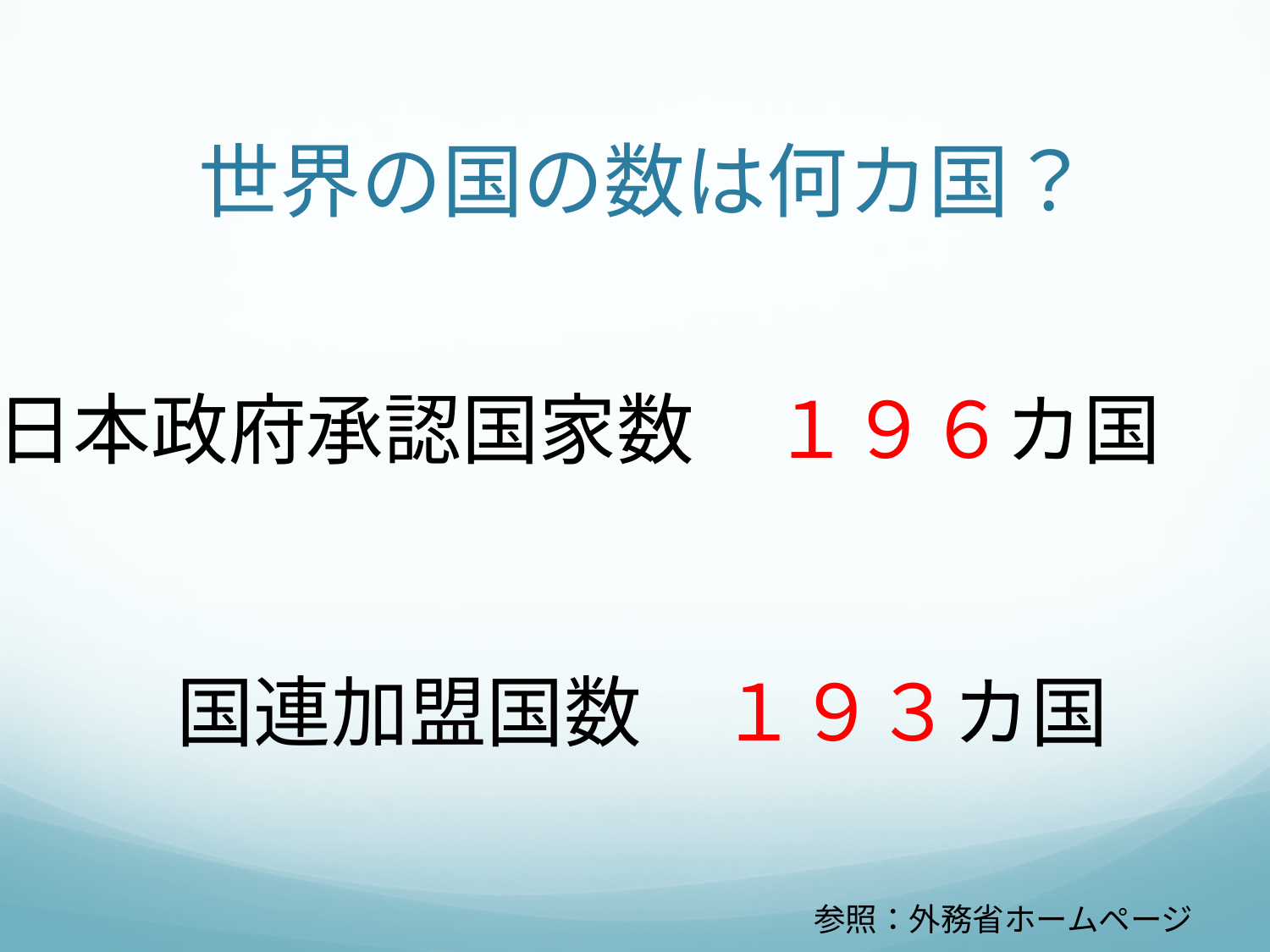

世界の国の数は何カ国？
日本政府承認国家数　１９６カ国
国連加盟国数　１９３カ国
参照：外務省ホームページ